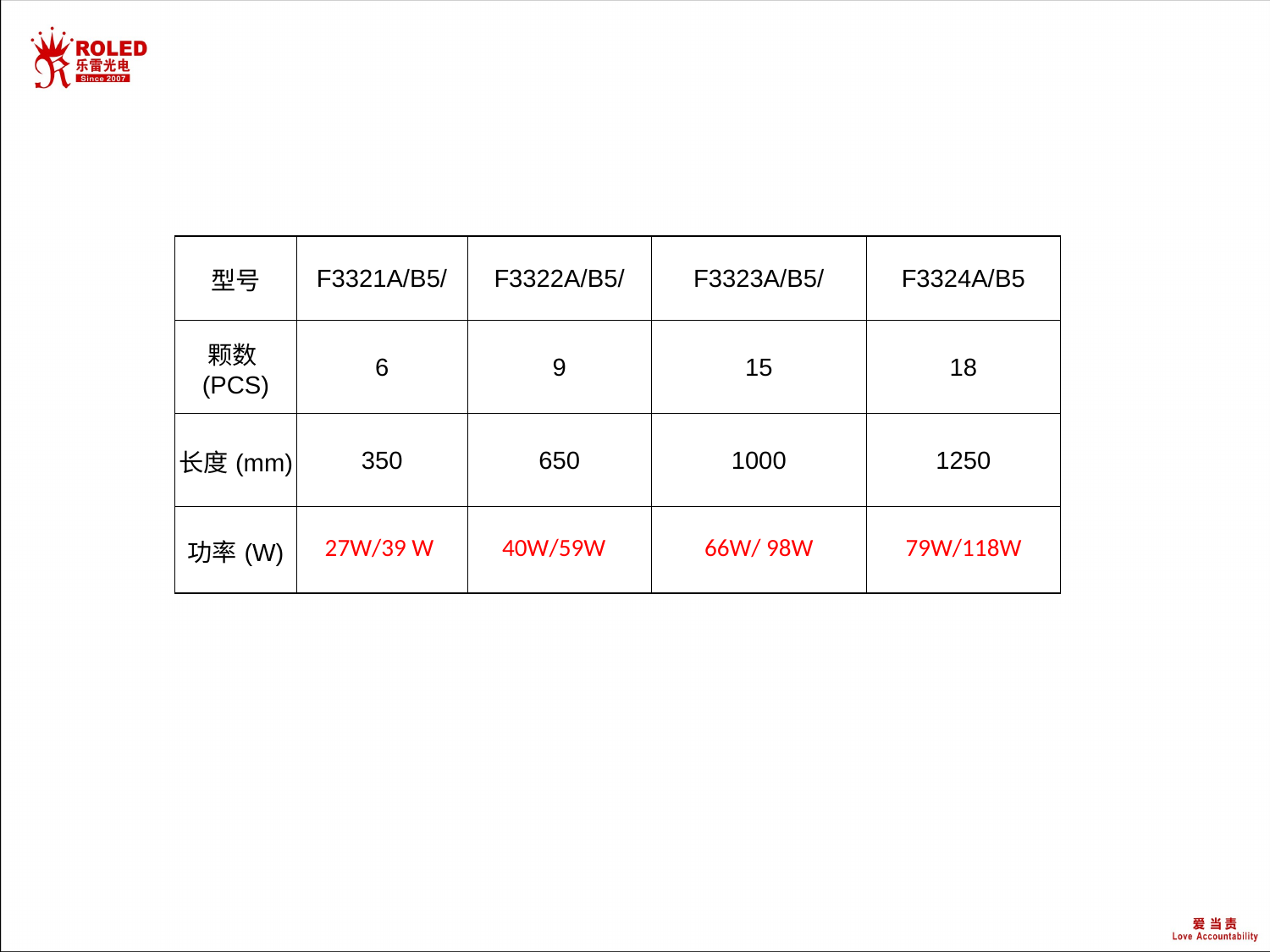

| 型号 | F3321A/B5/ | F3322A/B5/ | F3323A/B5/ | F3324A/B5 |
| --- | --- | --- | --- | --- |
| 颗数(PCS) | 6 | 9 | 15 | 18 |
| 长度(mm) | 350 | 650 | 1000 | 1250 |
| 功率(W) | 27W/39 W | 40W/59W | 66W/ 98W | 79W/118W |